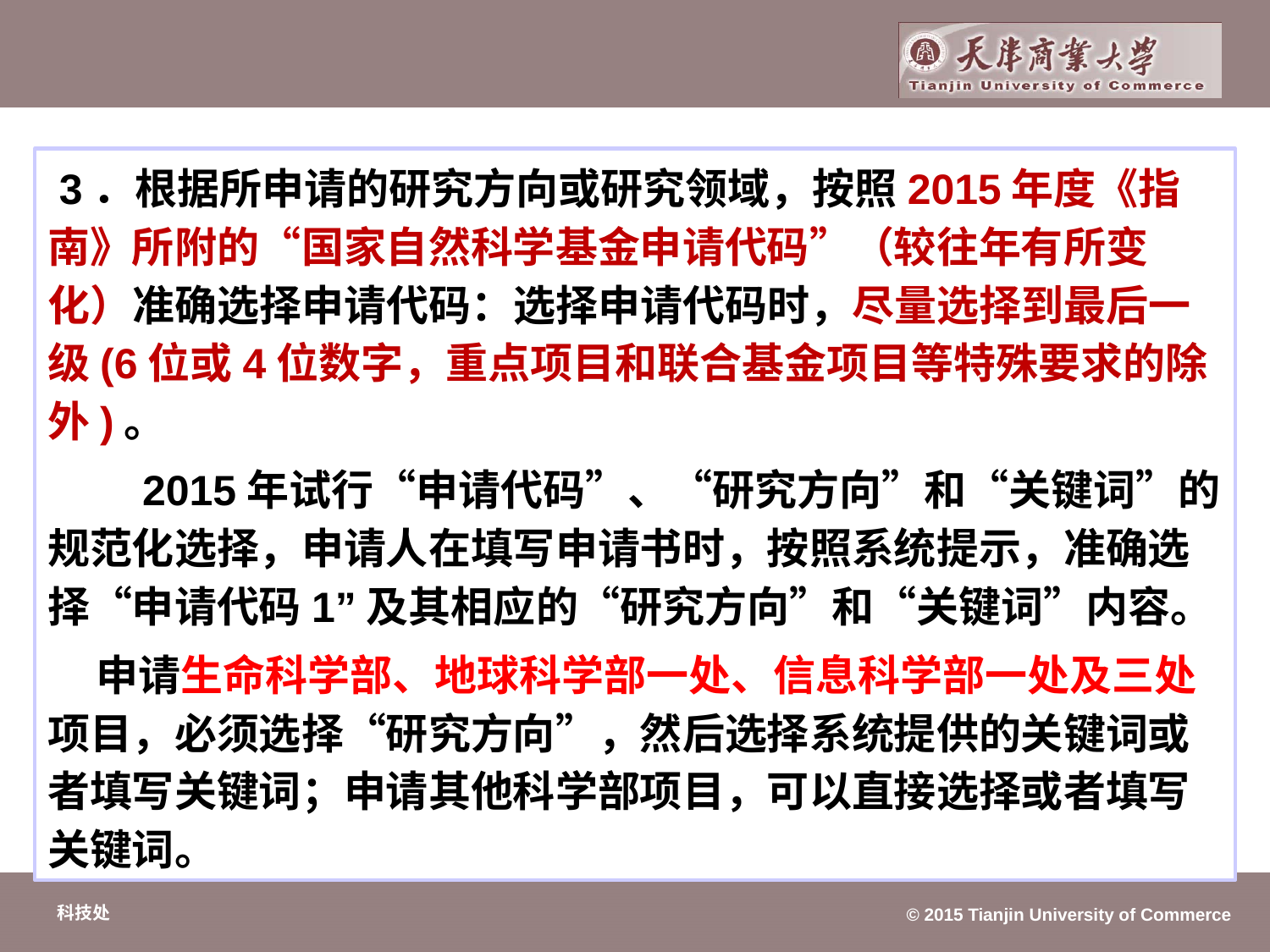

3．根据所申请的研究方向或研究领域，按照2015年度《指南》所附的“国家自然科学基金申请代码”（较往年有所变化）准确选择申请代码：选择申请代码时，尽量选择到最后一级(6位或4位数字，重点项目和联合基金项目等特殊要求的除外)。
        2015年试行“申请代码”、“研究方向”和“关键词”的规范化选择，申请人在填写申请书时，按照系统提示，准确选择“申请代码1”及其相应的“研究方向”和“关键词”内容。
    申请生命科学部、地球科学部一处、信息科学部一处及三处项目，必须选择“研究方向”，然后选择系统提供的关键词或者填写关键词；申请其他科学部项目，可以直接选择或者填写关键词。